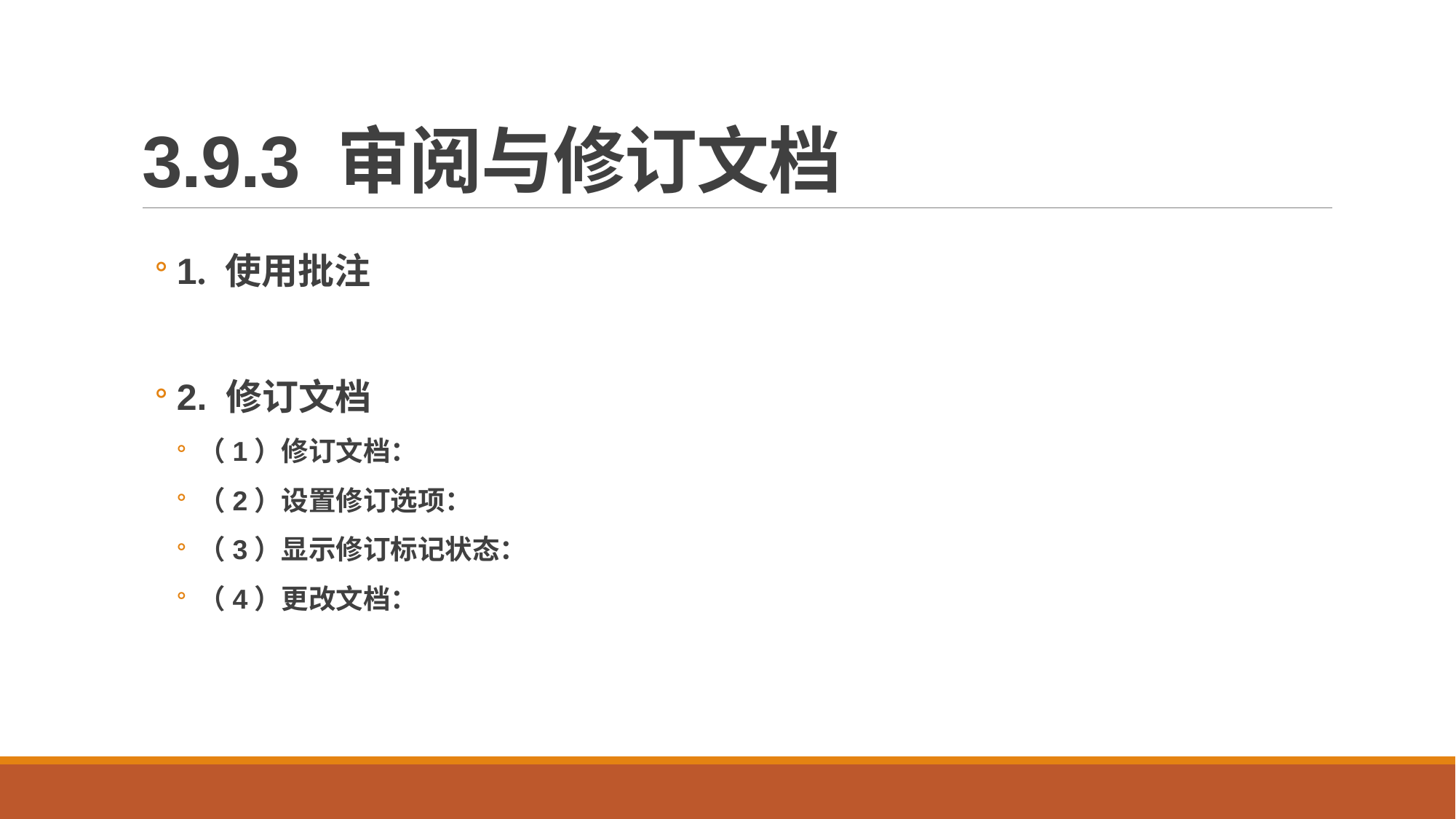

# 3.9.3 审阅与修订文档
1. 使用批注

2. 修订文档
（1）修订文档：
（2）设置修订选项：
（3）显示修订标记状态：
（4）更改文档：